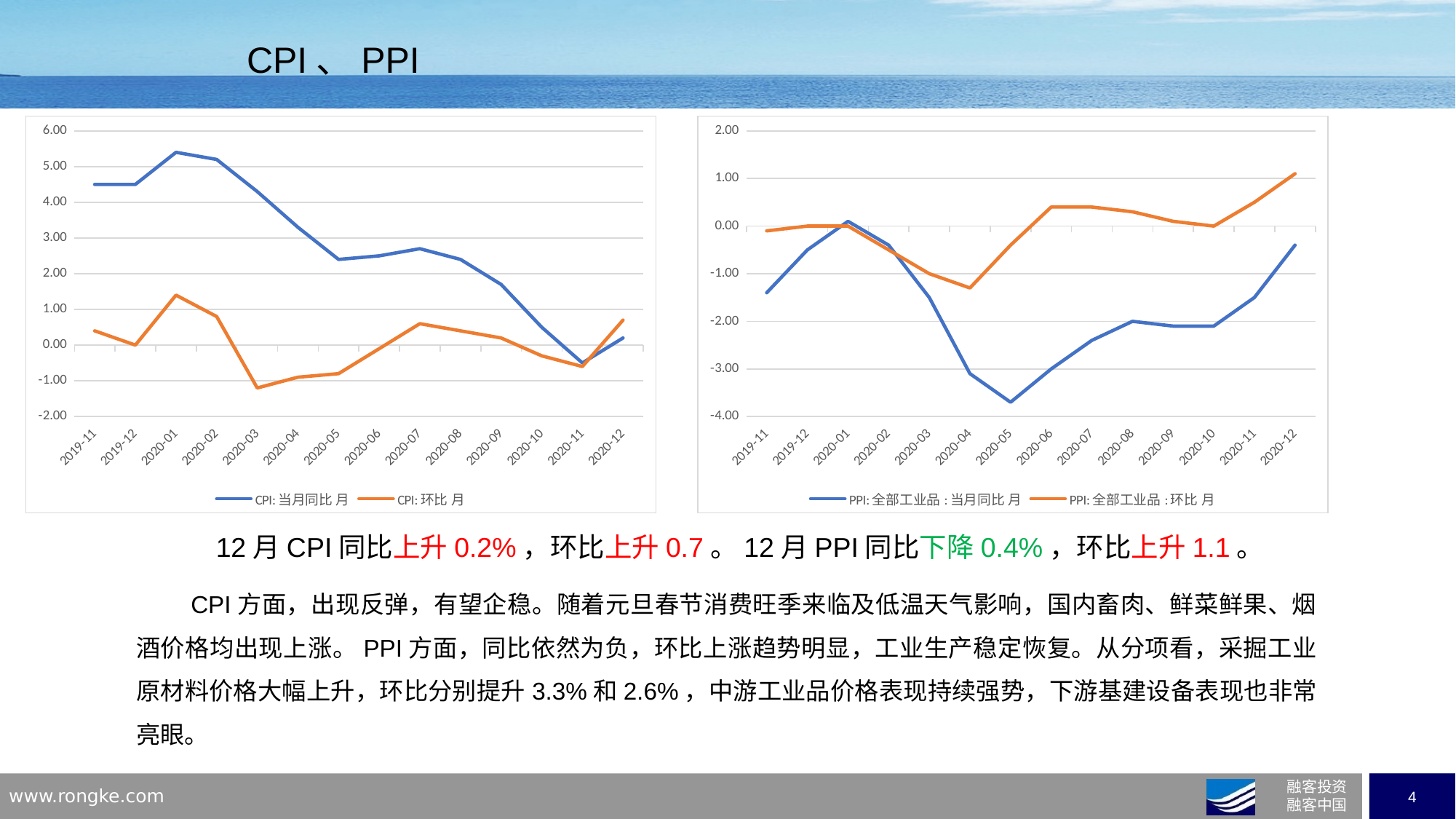

# CPI、PPI

### Chart

| Category | CPI:当月同比 | CPI:环比 |
|---|---|---|
| 43799 | 4.5 | 0.4 |
| 43830 | 4.5 | 0.0 |
| 43861 | 5.4 | 1.4 |
| 43890 | 5.2 | 0.8 |
| 43921 | 4.3 | -1.2 |
| 43951 | 3.3 | -0.9 |
| 43982 | 2.4 | -0.8 |
| 44012 | 2.5 | -0.1 |
| 44043 | 2.7 | 0.6 |
| 44074 | 2.4 | 0.4 |
| 44104 | 1.7 | 0.2 |
| 44135 | 0.5 | -0.3 |
| 44165 | -0.5 | -0.6 |
| 44196 | 0.2 | 0.7 |

### Chart

| Category | PPI:全部工业品:当月同比 | PPI:全部工业品:环比 |
|---|---|---|
| 43799 | -1.4 | -0.1 |
| 43830 | -0.5 | 0.0 |
| 43861 | 0.1 | 0.0 |
| 43890 | -0.4 | -0.5 |
| 43921 | -1.5 | -1.0 |
| 43951 | -3.1 | -1.3 |
| 43982 | -3.7 | -0.4 |
| 44012 | -3.0 | 0.4 |
| 44043 | -2.4 | 0.4 |
| 44074 | -2.0 | 0.3 |
| 44104 | -2.1 | 0.1 |
| 44135 | -2.1 | 0.0 |
| 44165 | -1.5 | 0.5 |
| 44196 | -0.4 | 1.1 |
12月CPI同比上升0.2%，环比上升0.7。12月PPI同比下降0.4%，环比上升1.1。
CPI方面，出现反弹，有望企稳。随着元旦春节消费旺季来临及低温天气影响，国内畜肉、鲜菜鲜果、烟酒价格均出现上涨。PPI方面，同比依然为负，环比上涨趋势明显，工业生产稳定恢复。从分项看，采掘工业原材料价格大幅上升，环比分别提升3.3%和2.6%，中游工业品价格表现持续强势，下游基建设备表现也非常亮眼。